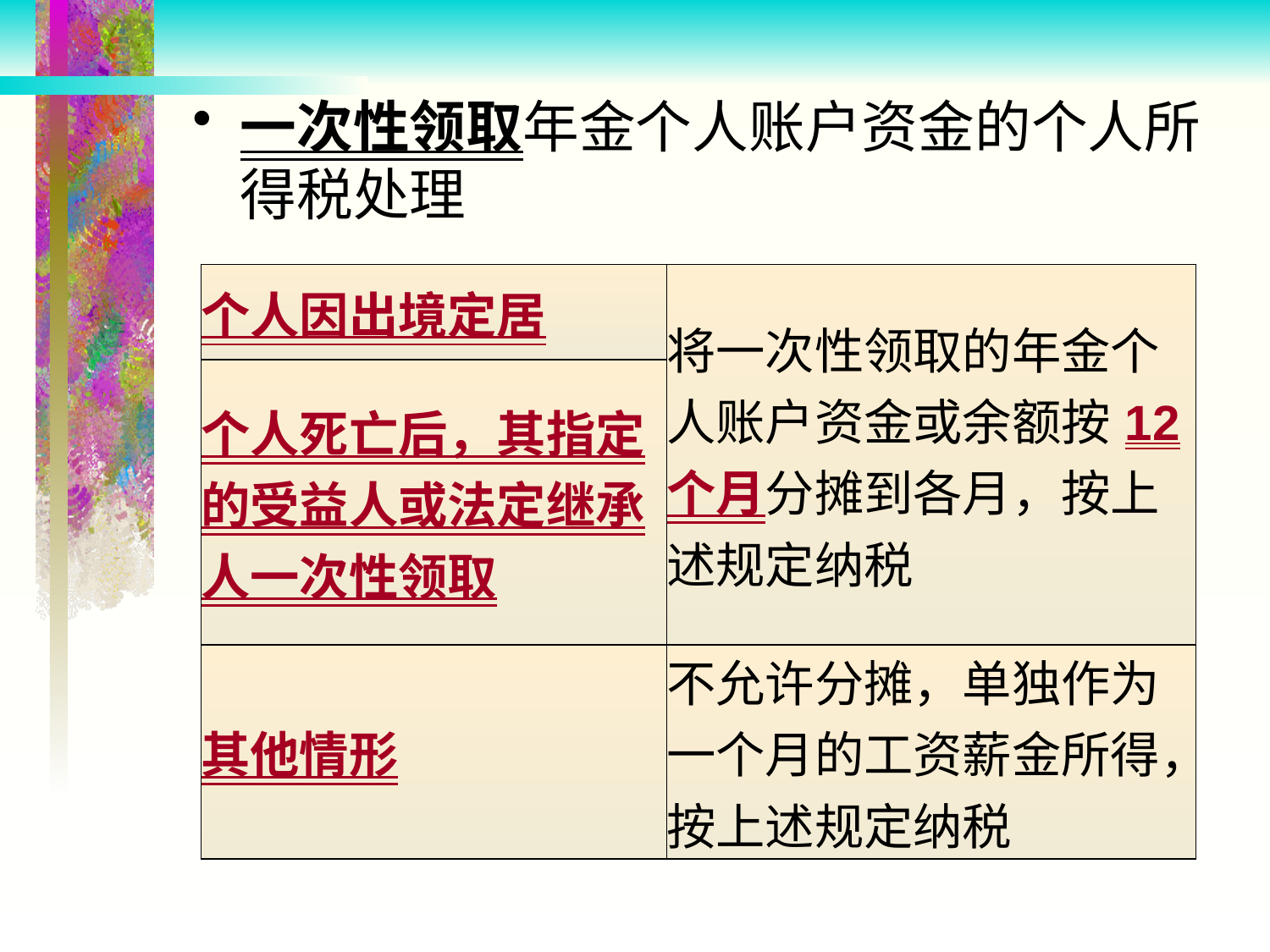

一次性领取年金个人账户资金的个人所得税处理

| 个人因出境定居 | 将一次性领取的年金个人账户资金或余额按12个月分摊到各月，按上述规定纳税 |
| --- | --- |
| 个人死亡后，其指定的受益人或法定继承人一次性领取 |  |
| 其他情形 | 不允许分摊，单独作为一个月的工资薪金所得，按上述规定纳税 |